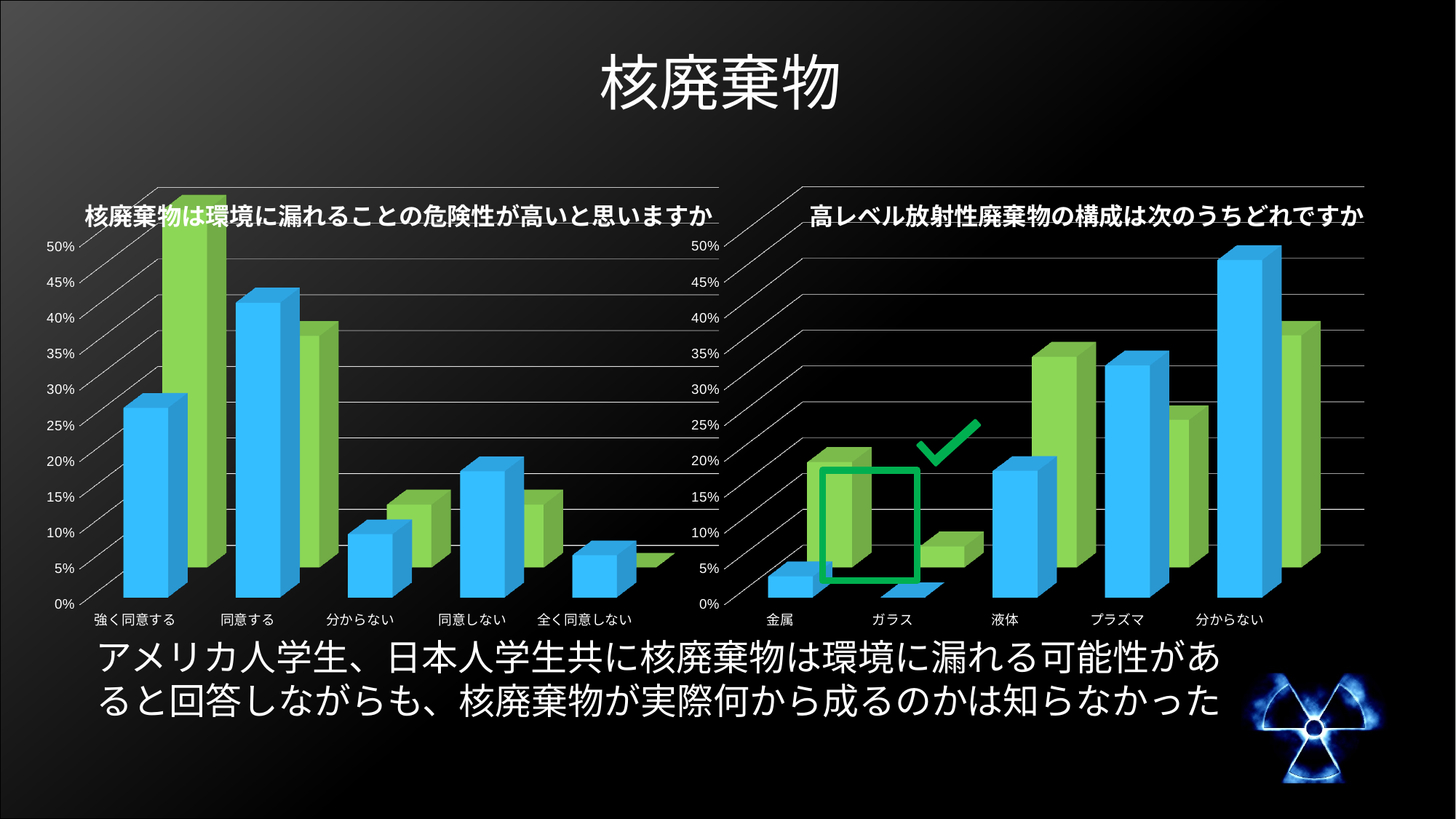

# 核廃棄物

[unsupported chart]

[unsupported chart]

核廃棄物は環境に漏れることの危険性が高いと思いますか
高レベル放射性廃棄物の構成は次のうちどれですか

アメリカ人学生、日本人学生共に核廃棄物は環境に漏れる可能性があると回答しながらも、核廃棄物が実際何から成るのかは知らなかった